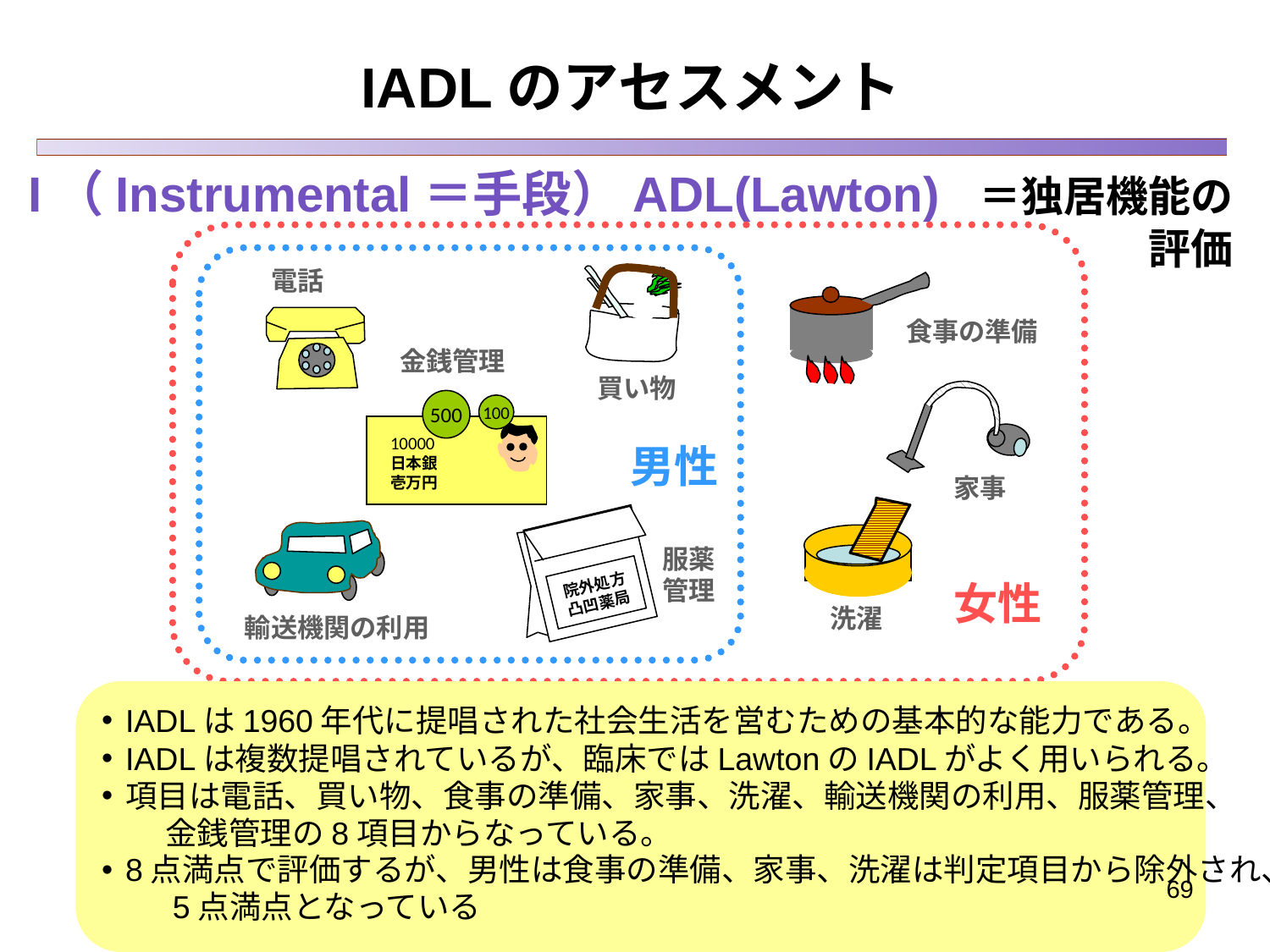

IADLのアセスメント

I（Instrumental＝手段）ADL(Lawton)  ＝独居機能の評価

電話

食事の準備
金銭管理
買い物

500
100

10000
日本銀行券
壱万円

男性
家事

院外処方
凸凹薬局

服薬
管理
女性
洗濯
輸送機関の利用
IADLは1960年代に提唱された社会生活を営むための基本的な能力である。
IADLは複数提唱されているが、臨床ではLawtonのIADLがよく用いられる。
項目は電話、買い物、食事の準備、家事、洗濯、輸送機関の利用、服薬管理、
　　金銭管理の8項目からなっている。
8点満点で評価するが、男性は食事の準備、家事、洗濯は判定項目から除外され、
　　5点満点となっている

69